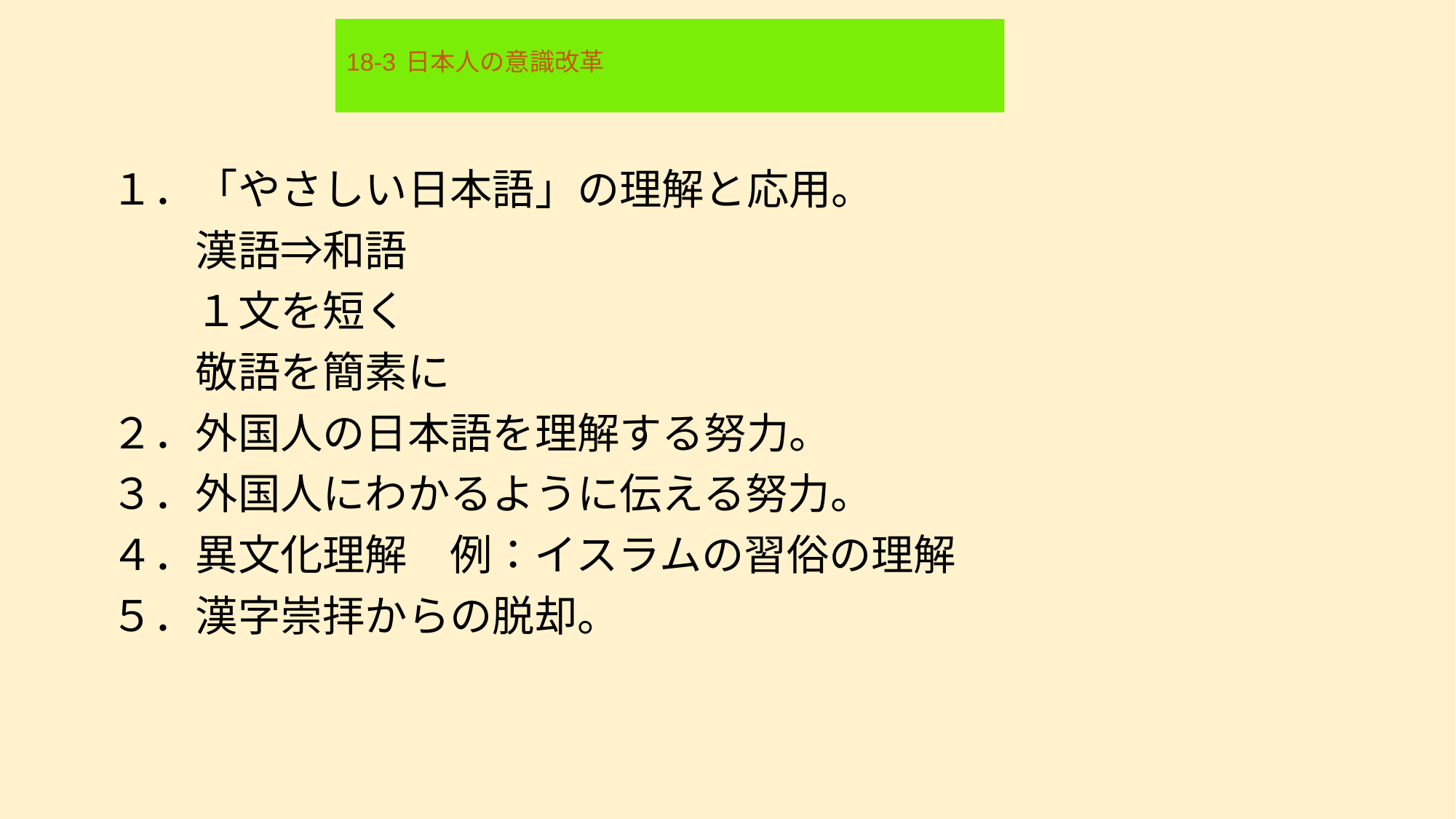

# 18-3 日本人の意識改革
１．「やさしい日本語」の理解と応用。
　　漢語⇒和語
　　１文を短く
　　敬語を簡素に
２．外国人の日本語を理解する努力。
３．外国人にわかるように伝える努力。
４．異文化理解　例：イスラムの習俗の理解
５．漢字崇拝からの脱却。